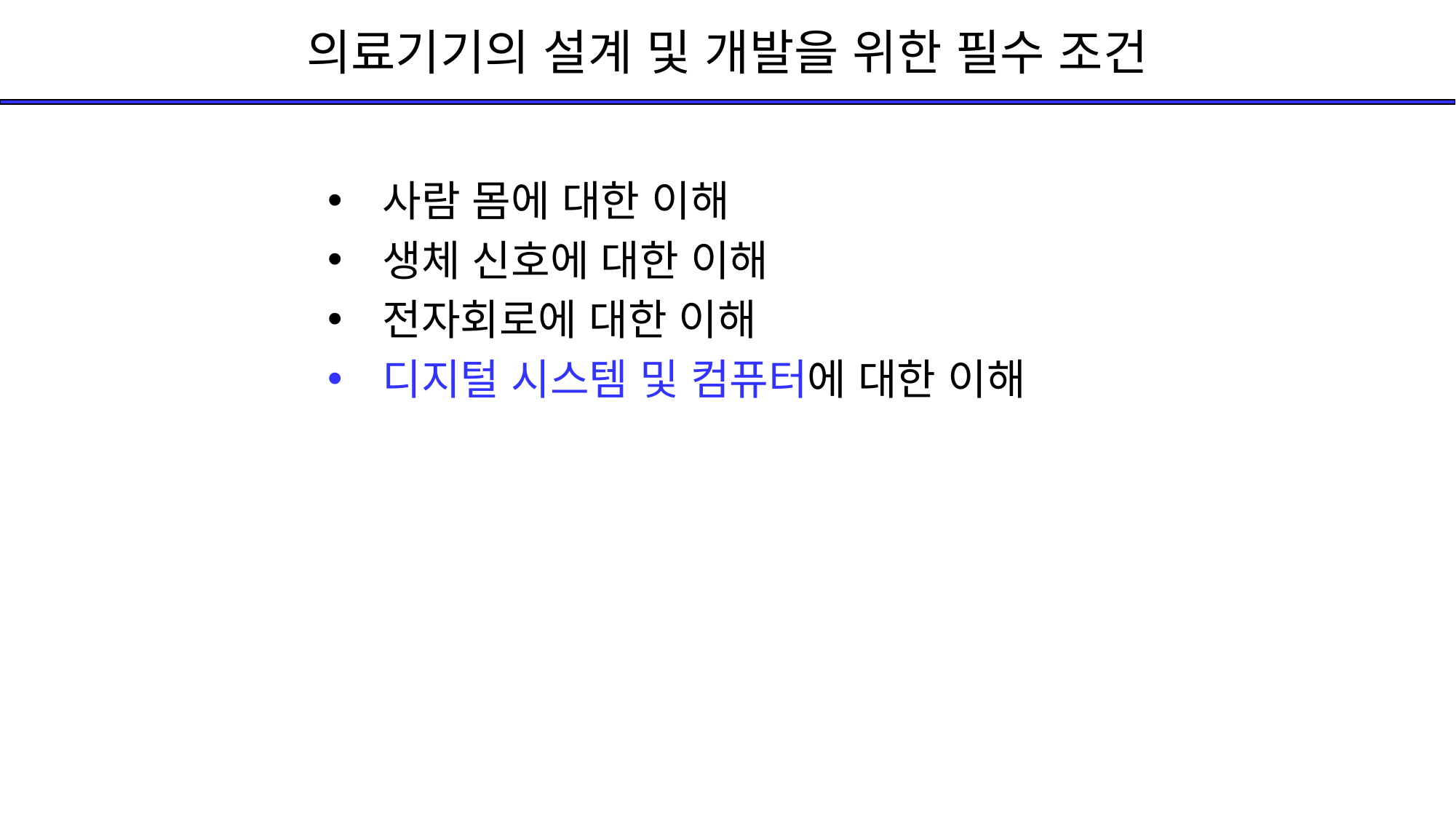

# 의료기기의 설계 및 개발을 위한 필수 조건
사람 몸에 대한 이해
생체 신호에 대한 이해
전자회로에 대한 이해
디지털 시스템 및 컴퓨터에 대한 이해